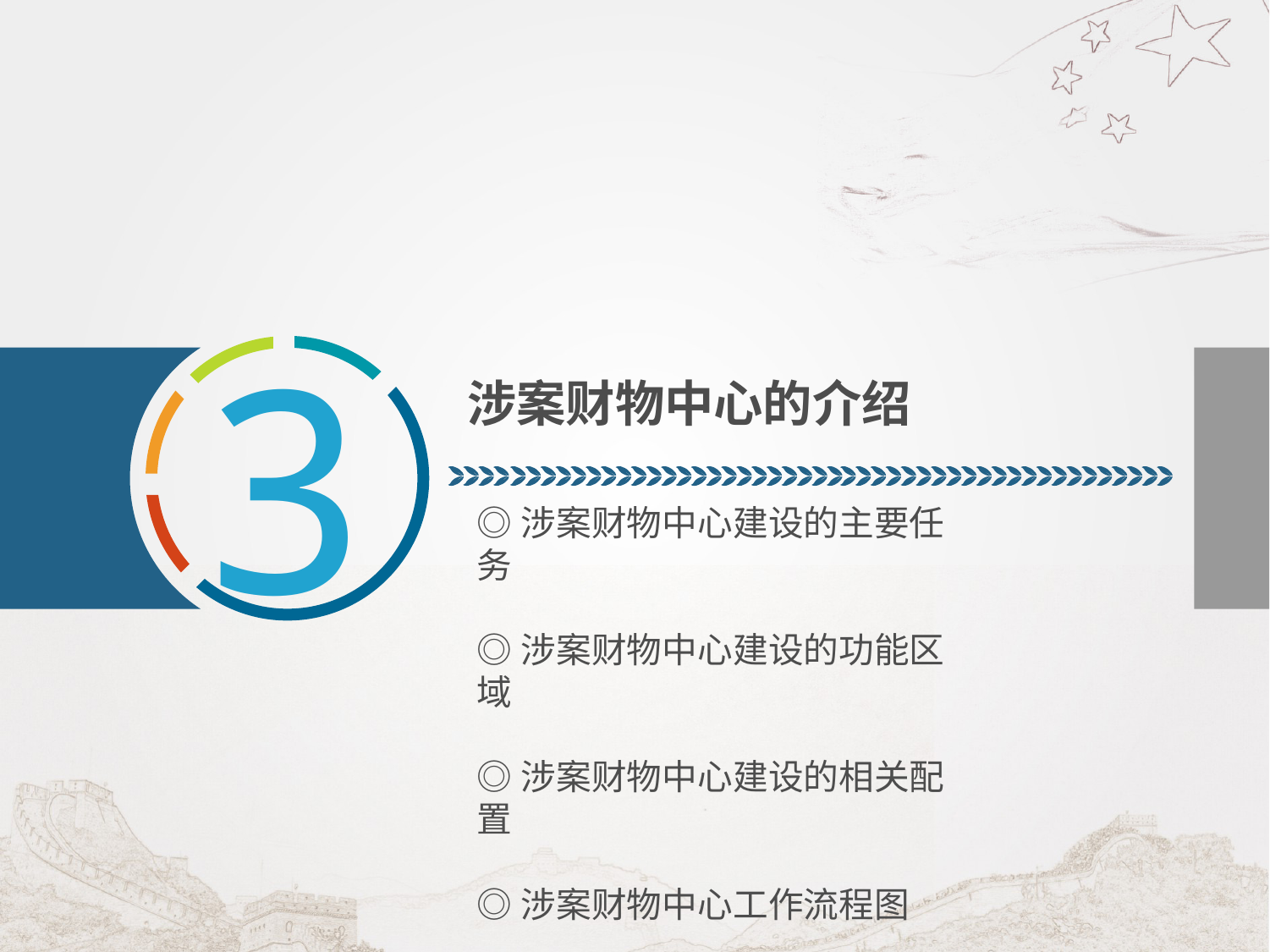

3

涉案财物中心的介绍

◎涉案财物中心建设的主要任务

◎涉案财物中心建设的功能区域

◎涉案财物中心建设的相关配置

◎涉案财物中心工作流程图